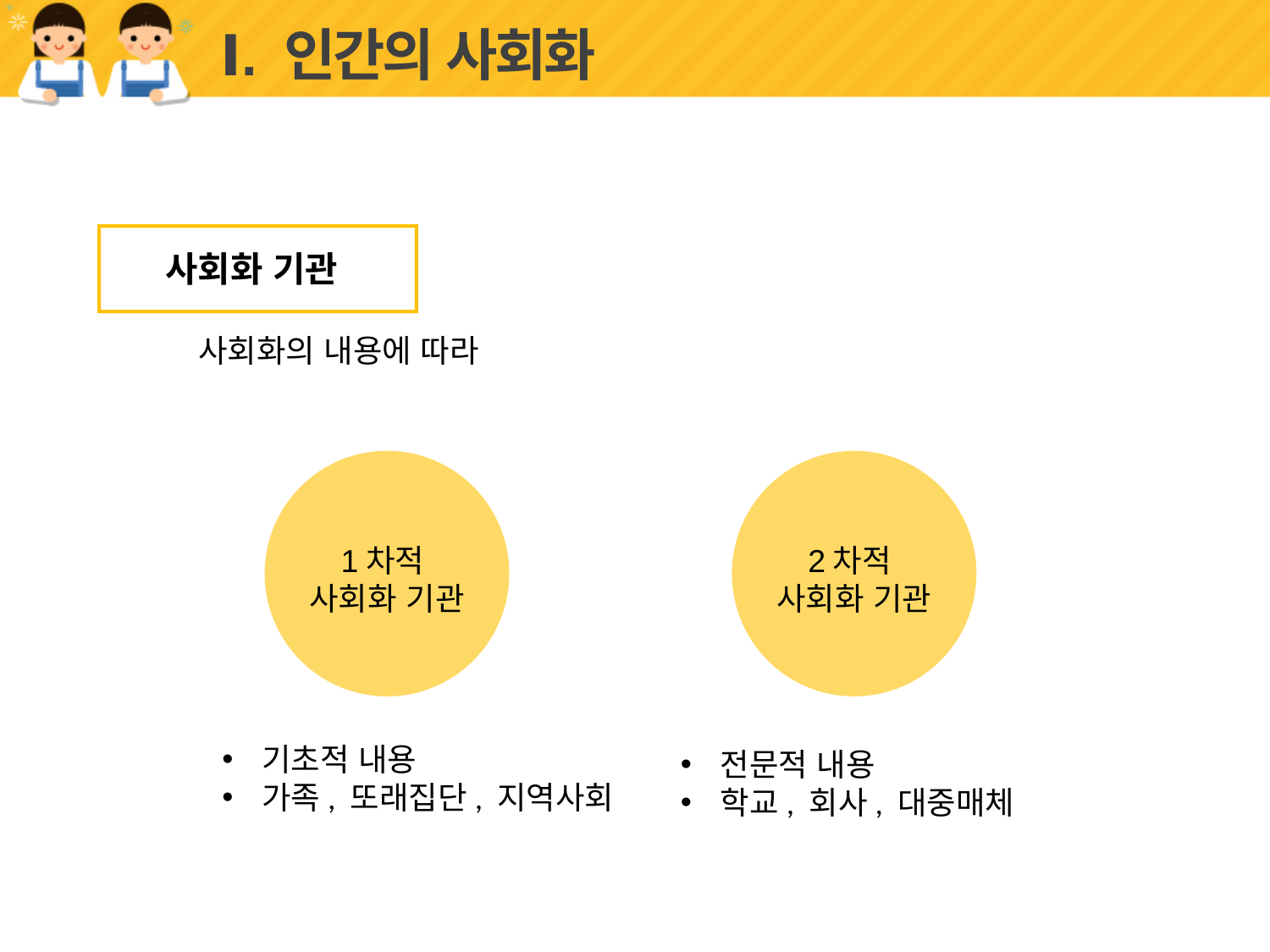

# Ⅰ. 인간의 사회화

사회화 기관
사회화의 내용에 따라

1차적
사회화 기관

2차적
사회화 기관
기초적 내용
가족, 또래집단, 지역사회
전문적 내용
학교, 회사, 대중매체